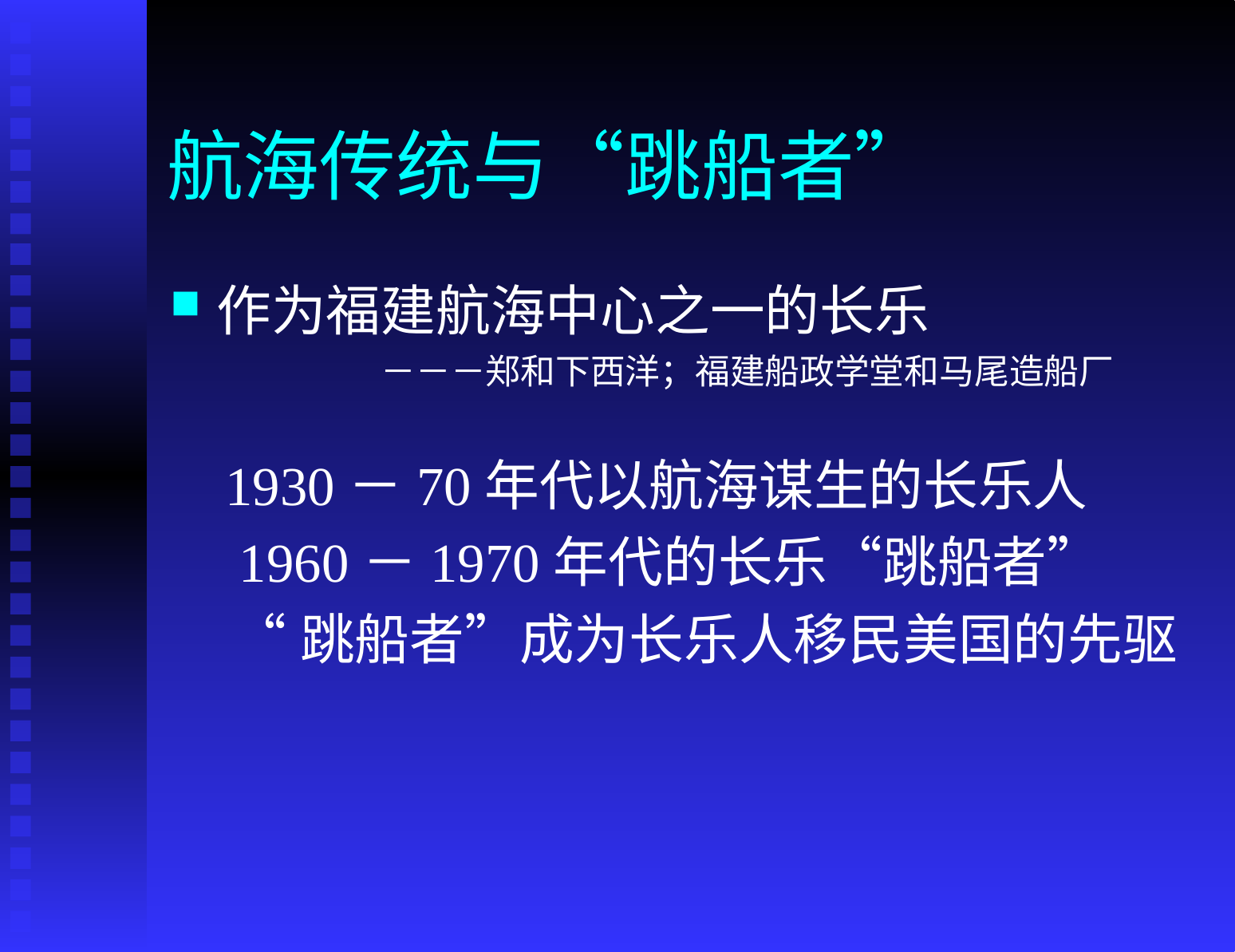

# 航海传统与“跳船者”
作为福建航海中心之一的长乐
                          －－－郑和下西洋；福建船政学堂和马尾造船厂

    1930－70年代以航海谋生的长乐人
     1960－1970年代的长乐“跳船者”
     “跳船者”成为长乐人移民美国的先驱